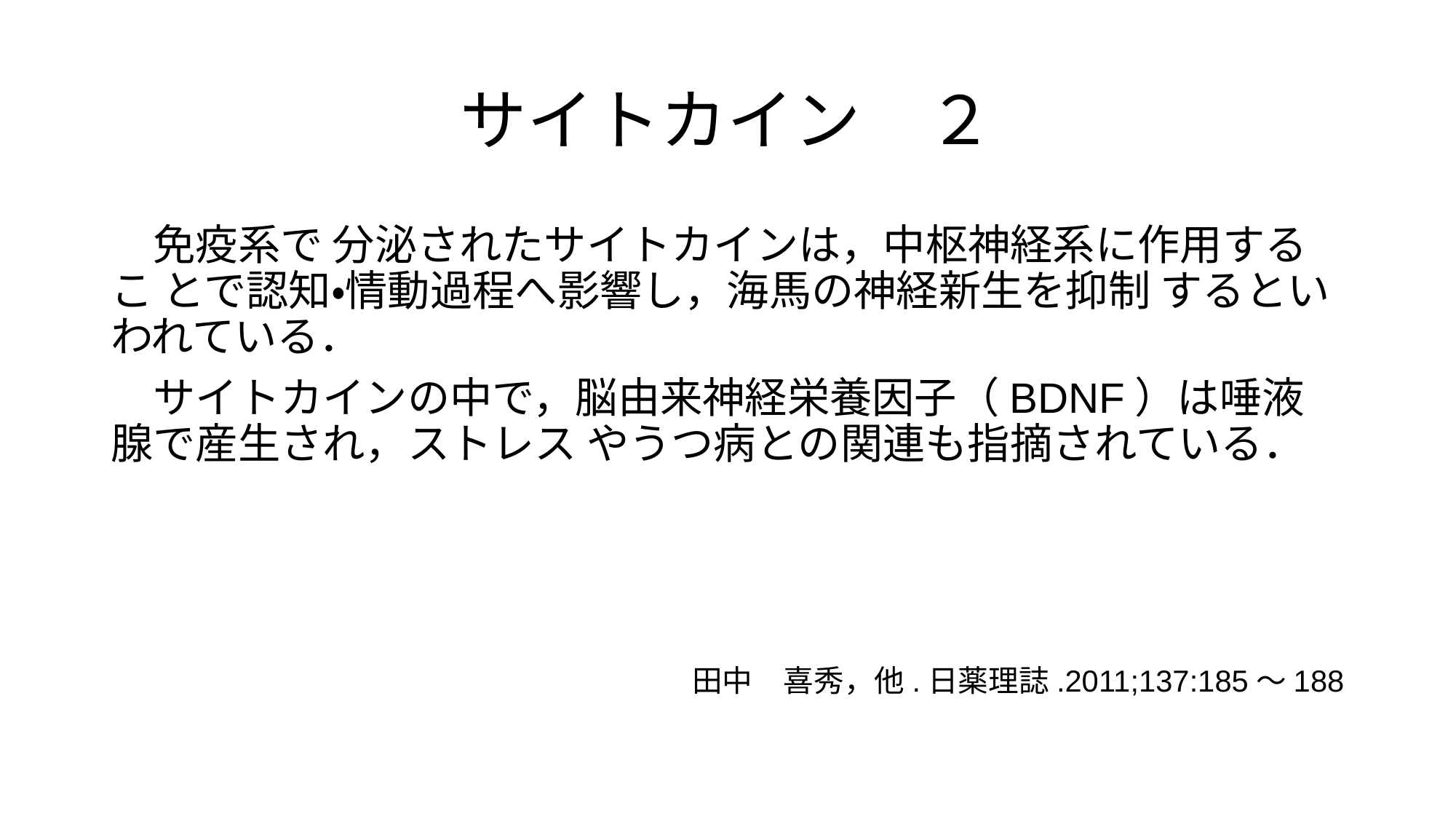

# サイトカイン　２
　免疫系で 分泌されたサイトカインは，中枢神経系に作用するこ とで認知・情動過程へ影響し，海馬の神経新生を抑制 するといわれている．
　サイトカインの中で，脳由来神経栄養因子（BDNF）は唾液腺で産生され，ストレス やうつ病との関連も指摘されている．

田中　喜秀，他.日薬理誌.2011;137:185～188